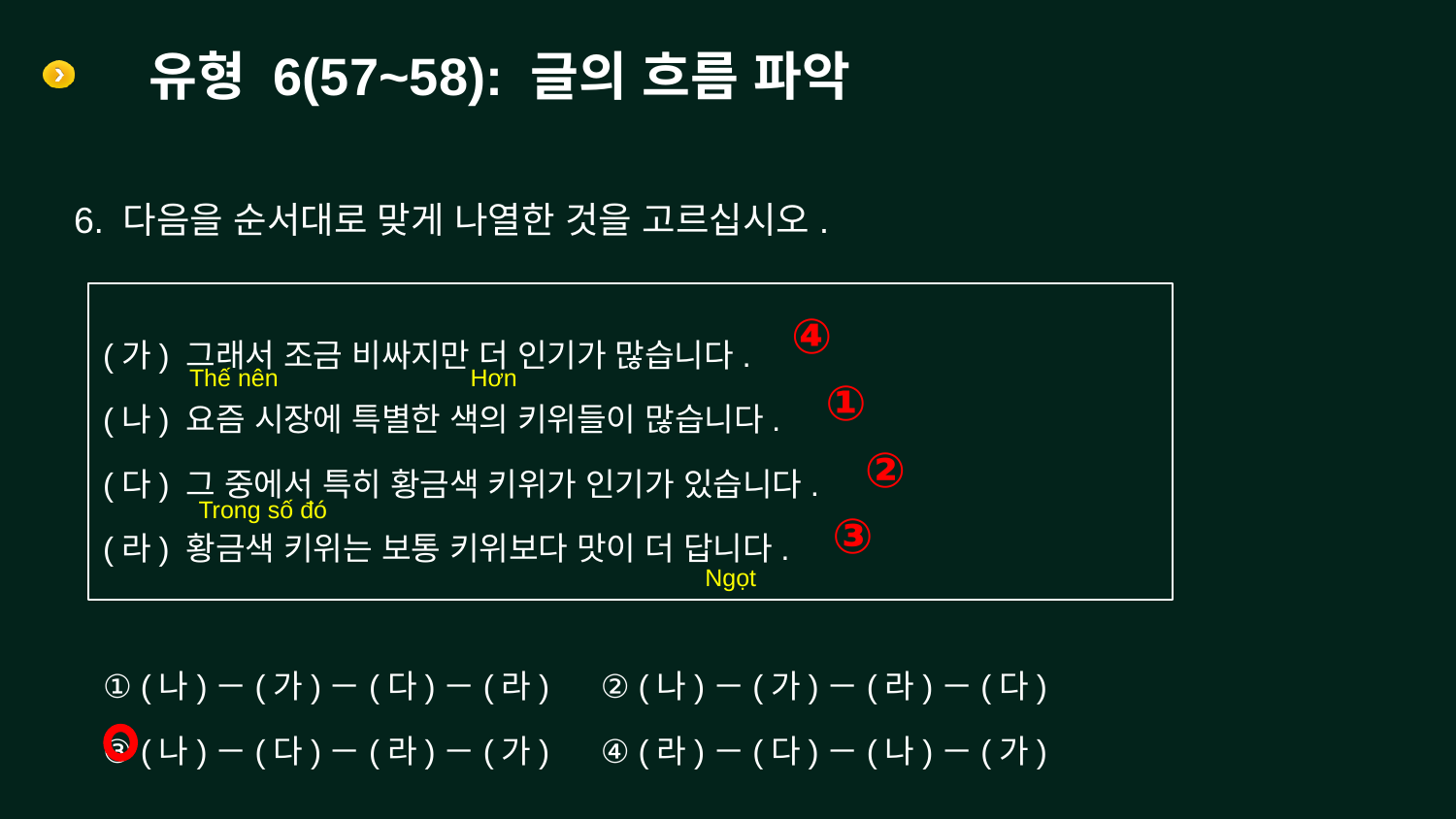

# 유형 6(57~58): 글의 흐름 파악
6. 다음을 순서대로 맞게 나열한 것을 고르십시오.
(가) 그래서 조금 비싸지만 더 인기가 많습니다.
(나) 요즘 시장에 특별한 색의 키위들이 많습니다.
(다) 그 중에서 특히 황금색 키위가 인기가 있습니다.
(라) 황금색 키위는 보통 키위보다 맛이 더 답니다.
④
Thế nên
Hơn
①
②
Trong số đó
③
Ngọt
① (나)－(가)－(다)－(라)
③ (나)－(다)－(라)－(가)
② (나)－(가)－(라)－(다)
④ (라)－(다)－(나)－(가)